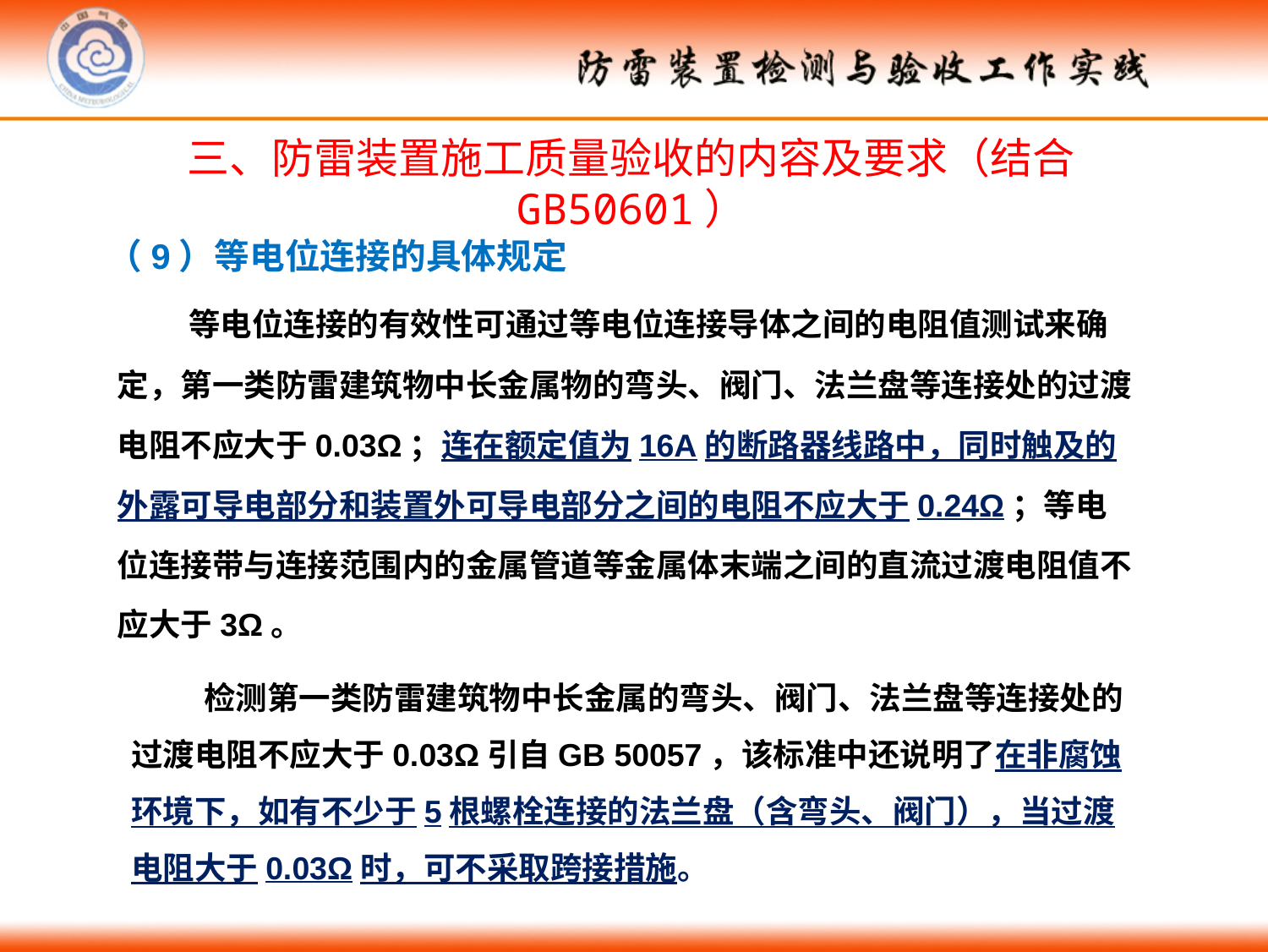

三、防雷装置施工质量验收的内容及要求（结合GB50601）
（9）等电位连接的具体规定
        等电位连接的有效性可通过等电位连接导体之间的电阻值测试来确定，第一类防雷建筑物中长金属物的弯头、阀门、法兰盘等连接处的过渡电阻不应大于0.03Ω；连在额定值为16A的断路器线路中，同时触及的外露可导电部分和装置外可导电部分之间的电阻不应大于0.24Ω；等电位连接带与连接范围内的金属管道等金属体末端之间的直流过渡电阻值不应大于3Ω。
        检测第一类防雷建筑物中长金属的弯头、阀门、法兰盘等连接处的过渡电阻不应大于0.03Ω引自GB 50057，该标准中还说明了在非腐蚀环境下，如有不少于5根螺栓连接的法兰盘（含弯头、阀门），当过渡电阻大于0.03Ω时，可不采取跨接措施。